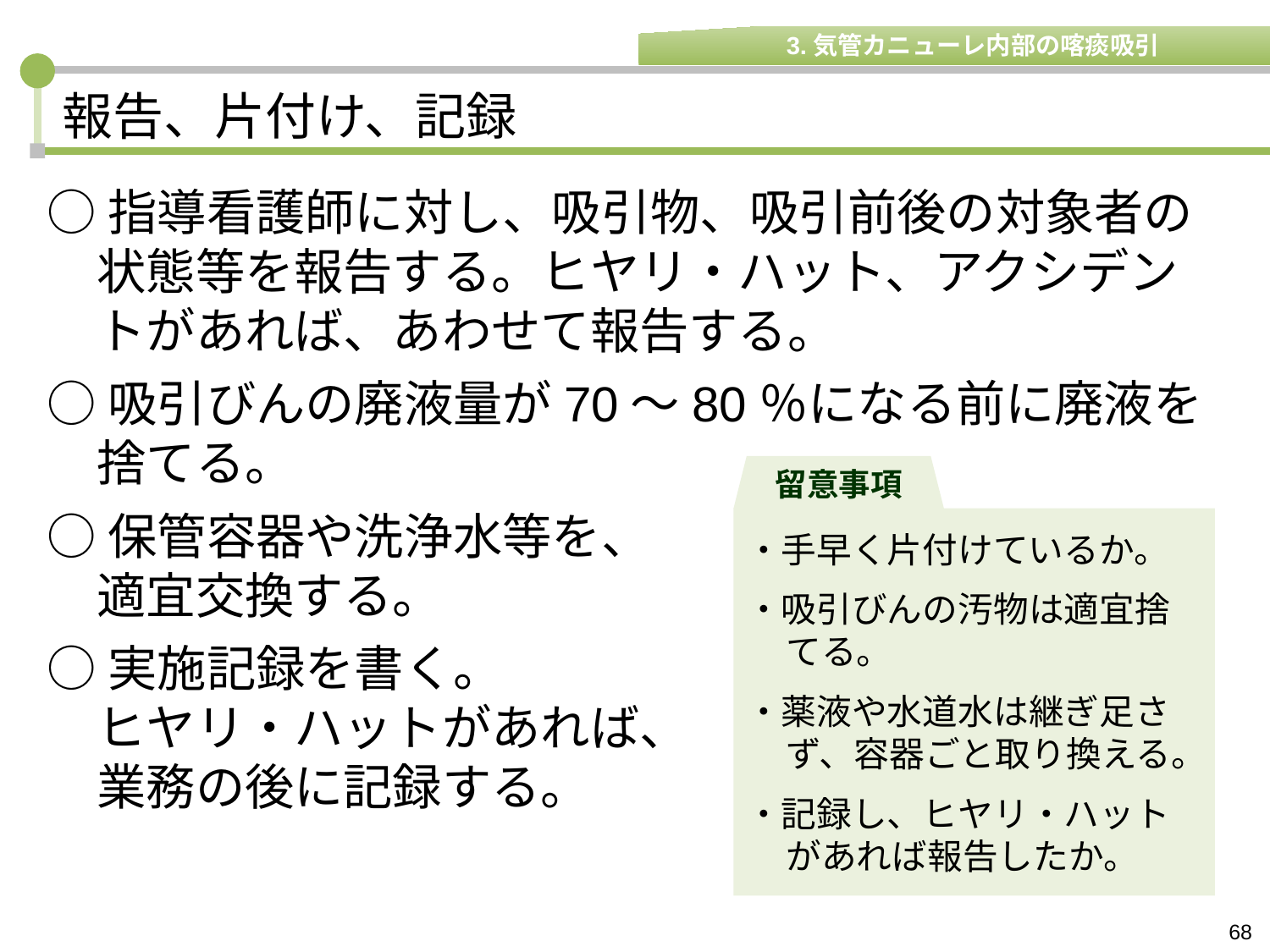

3.気管カニューレ内部の喀痰吸引
# 報告、片付け、記録
○指導看護師に対し、吸引物、吸引前後の対象者の状態等を報告する。ヒヤリ・ハット、アクシデントがあれば、あわせて報告する。
○吸引びんの廃液量が70～80％になる前に廃液を捨てる。
○保管容器や洗浄水等を、
適宜交換する。
○実施記録を書く。
ヒヤリ・ハットがあれば、
業務の後に記録する。
留意事項
・手早く片付けているか。
・吸引びんの汚物は適宜捨てる。
・薬液や水道水は継ぎ足さず、容器ごと取り換える。
・記録し、ヒヤリ・ハットがあれば報告したか。
68